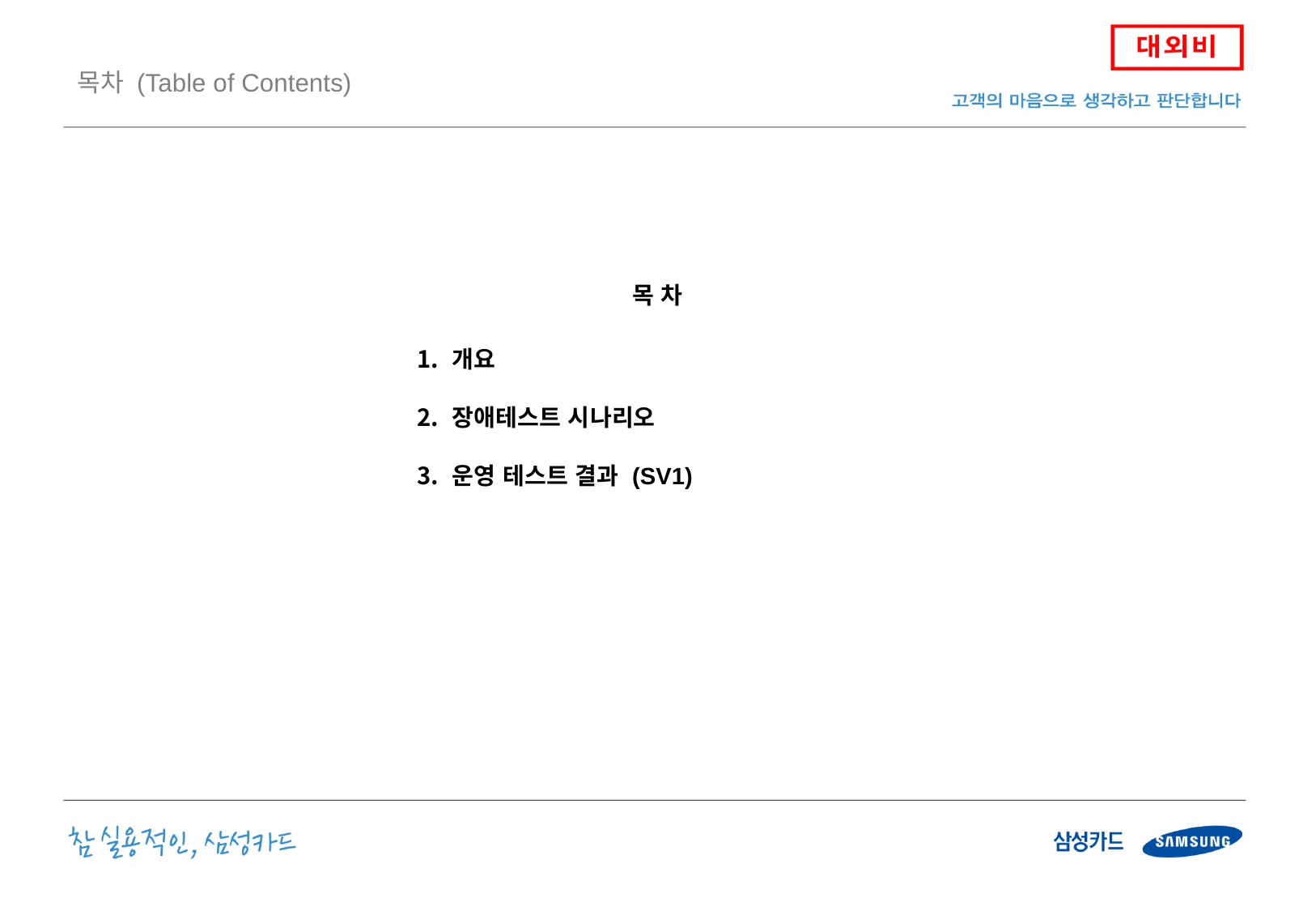

목차 (Table of Contents)
| 목 차 |
| --- |
| 개요 장애테스트 시나리오 운영 테스트 결과 (SV1) |